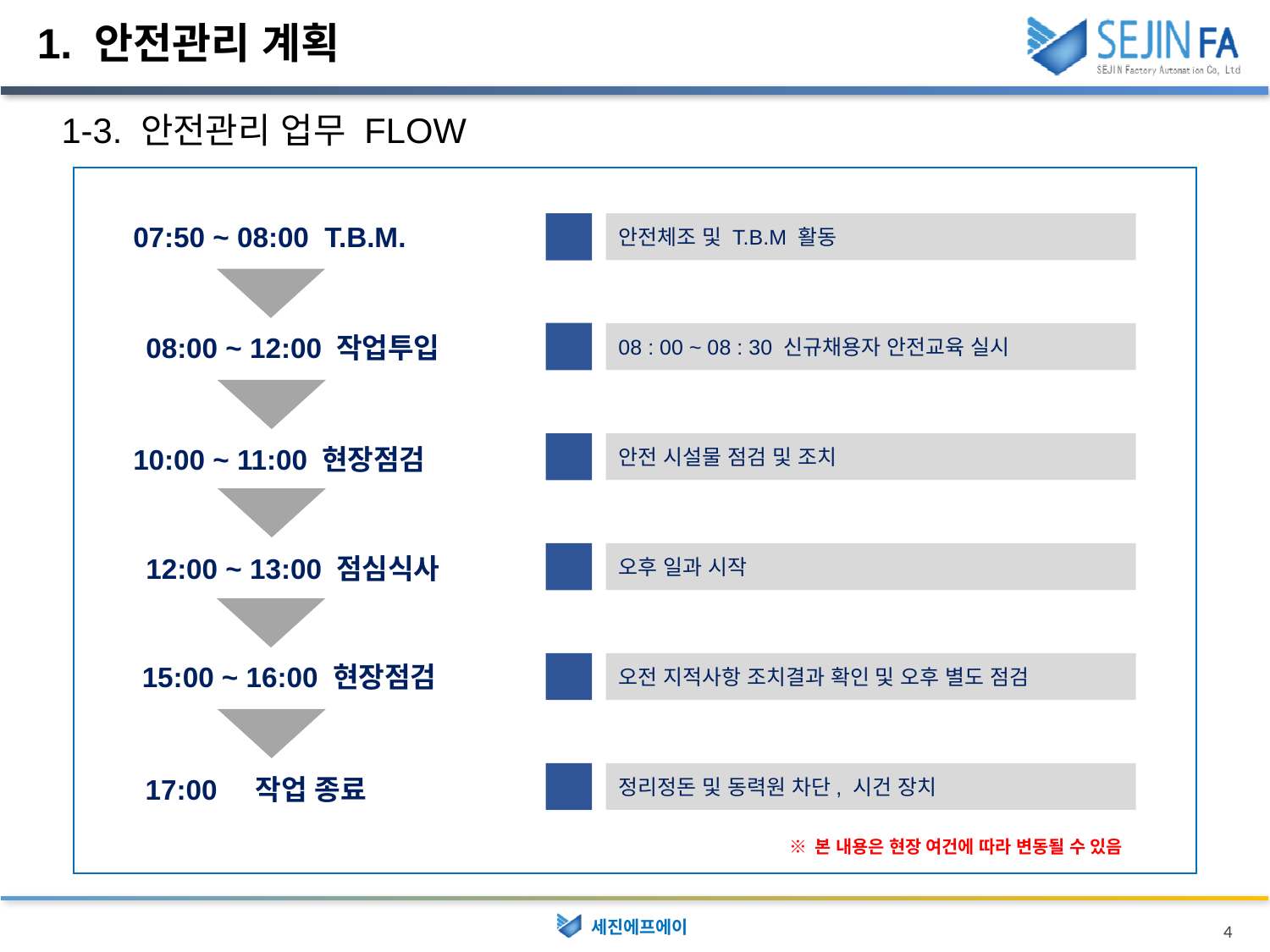

1. 안전관리 계획
1-3. 안전관리 업무 FLOW

07:50 ~ 08:00  T.B.M.

안전체조 및 T.B.M 활동

08 : 00 ~ 08 : 30 신규채용자 안전교육 실시
08:00 ~ 12:00 작업투입

안전 시설물 점검 및 조치
10:00 ~ 11:00 현장점검

오후 일과 시작
12:00 ~ 13:00 점심식사

15:00 ~ 16:00 현장점검

오전 지적사항 조치결과 확인 및 오후 별도 점검

정리정돈 및 동력원 차단, 시건 장치
17:00    작업 종료
※ 본 내용은 현장 여건에 따라 변동될 수 있음
4